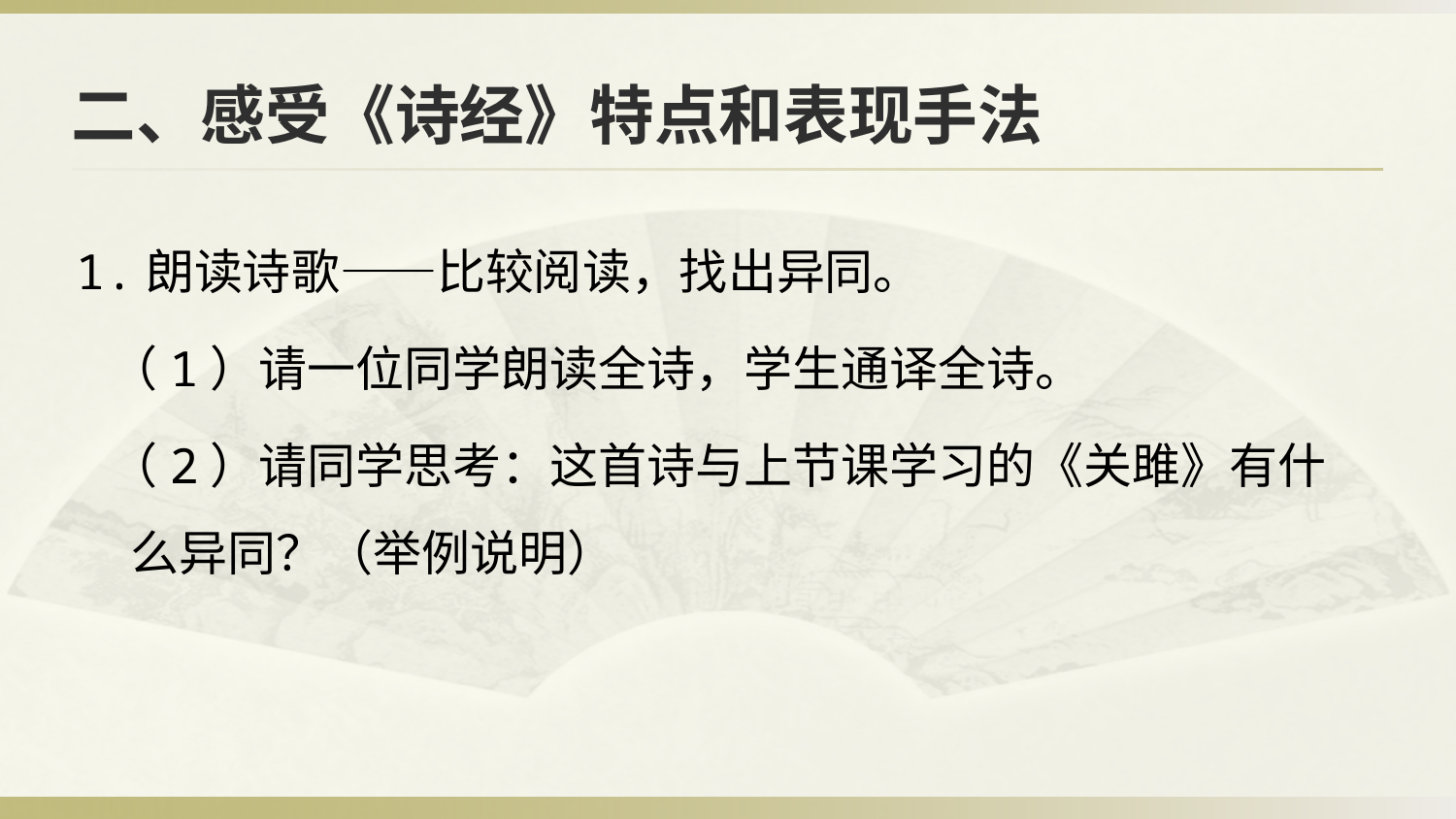

# 二、感受《诗经》特点和表现手法
1.朗读诗歌——比较阅读，找出异同。
  （1）请一位同学朗读全诗，学生通译全诗。
  （2）请同学思考：这首诗与上节课学习的《关雎》有什么异同？（举例说明）